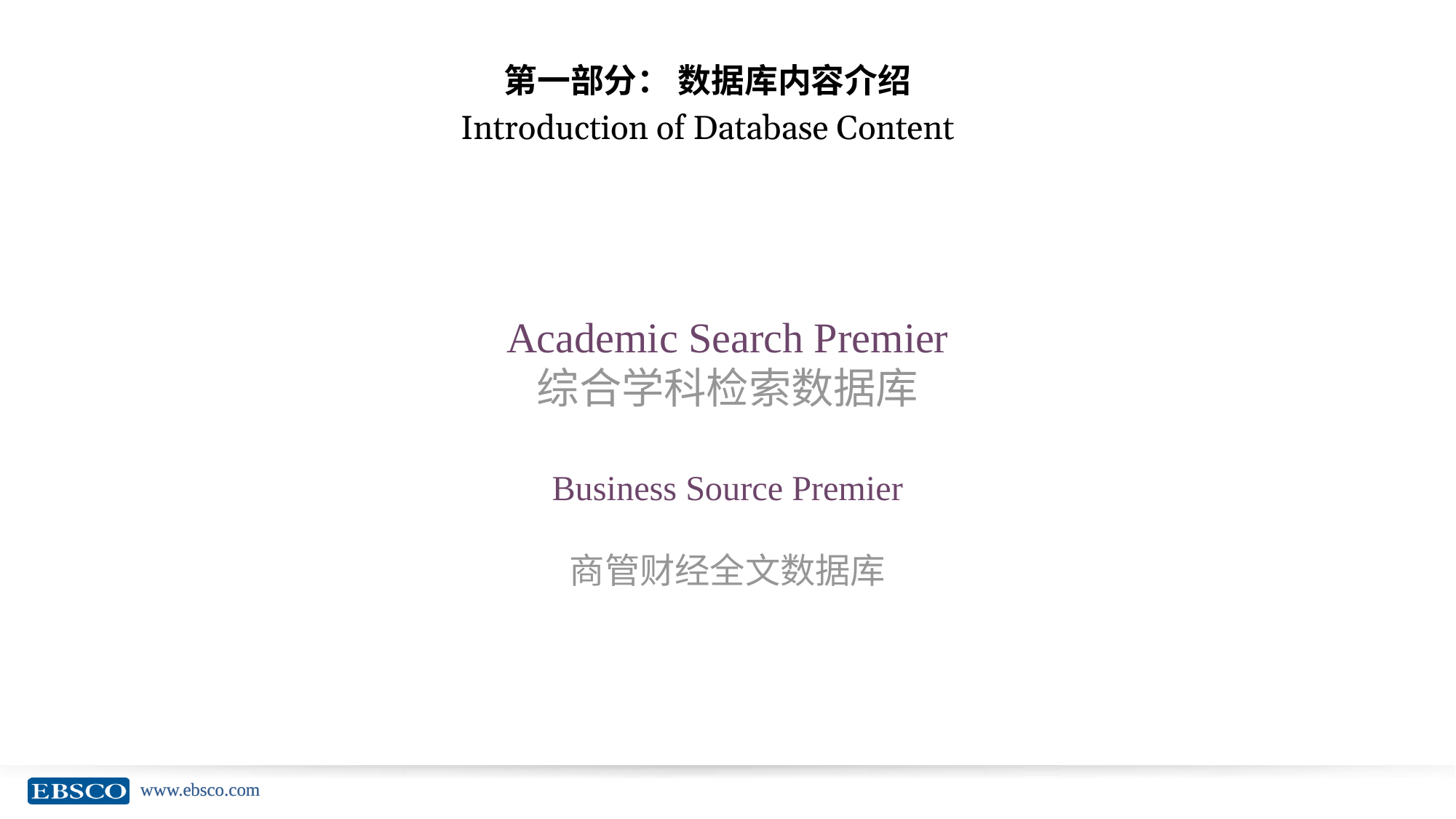

第一部分： 数据库内容介绍
Introduction of Database Content

Academic Search Premier
综合学科检索数据库
Business Source Premier
商管财经全文数据库